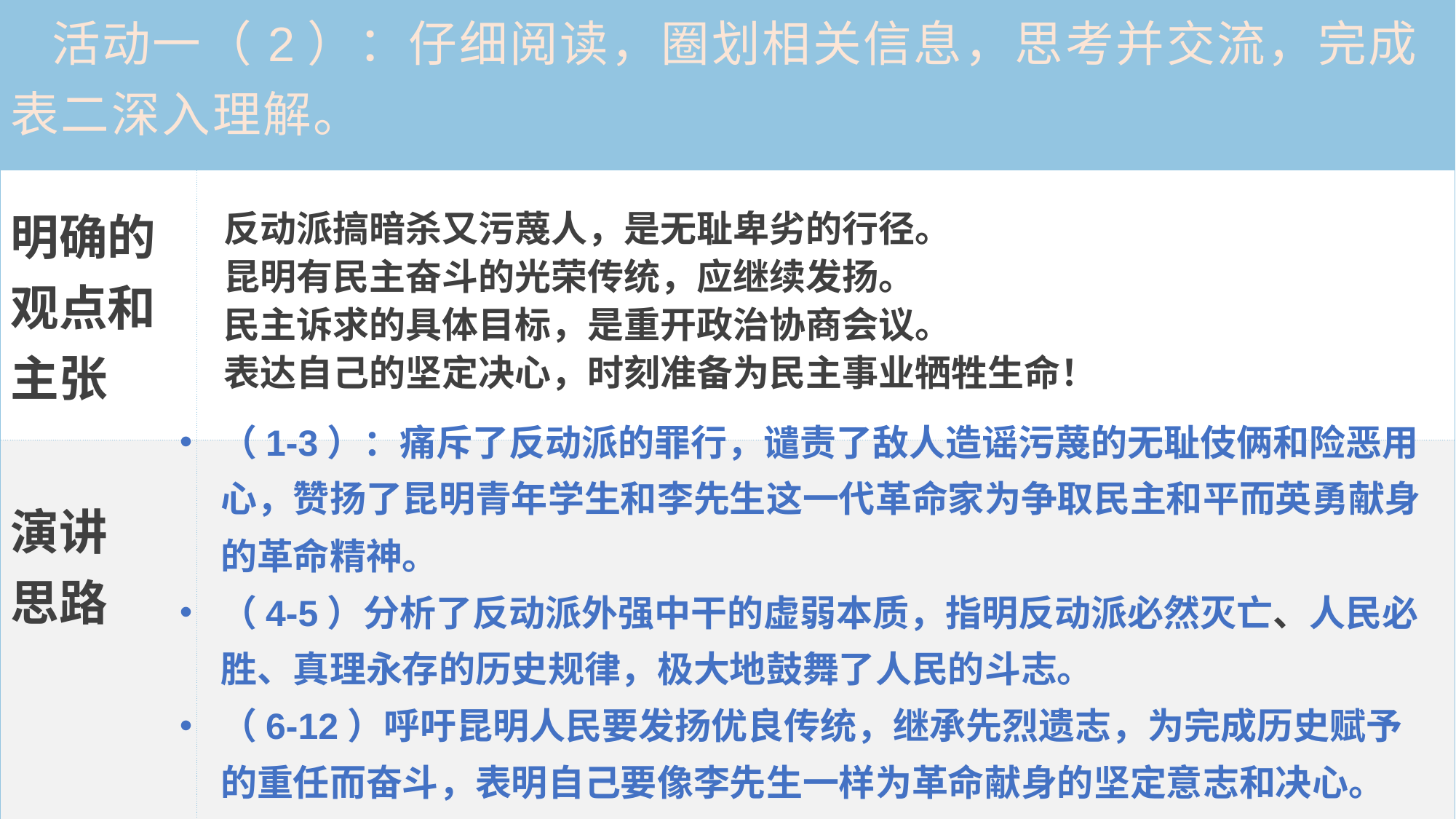

| 活动一（2）：仔细阅读，圈划相关信息，思考并交流，完成 表二深入理解。 |  |
| --- | --- |
| 明确的观点和主张 |  |
| 演讲 思路 |  |
反动派搞暗杀又污蔑人，是无耻卑劣的行径。
昆明有民主奋斗的光荣传统，应继续发扬。
民主诉求的具体目标，是重开政治协商会议。
表达自己的坚定决心，时刻准备为民主事业牺牲生命！
（1-3）：痛斥了反动派的罪行，谴责了敌人造谣污蔑的无耻伎俩和险恶用心，赞扬了昆明青年学生和李先生这一代革命家为争取民主和平而英勇献身的革命精神。
（4-5）分析了反动派外强中干的虚弱本质，指明反动派必然灭亡、人民必胜、真理永存的历史规律，极大地鼓舞了人民的斗志。
（6-12）呼吁昆明人民要发扬优良传统，继承先烈遗志，为完成历史赋予的重任而奋斗，表明自己要像李先生一样为革命献身的坚定意志和决心。